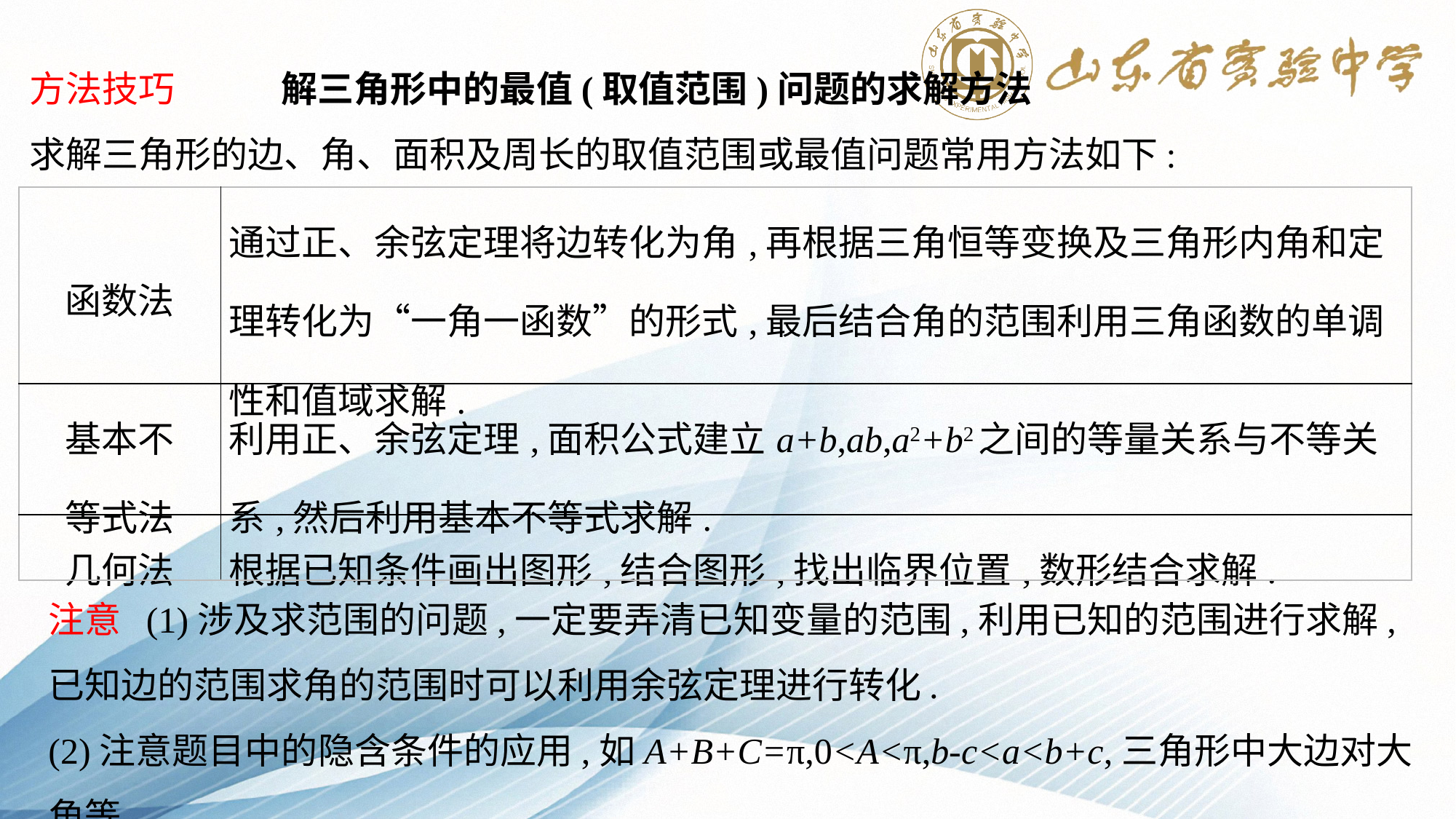

方法技巧             解三角形中的最值(取值范围)问题的求解方法
求解三角形的边、角、面积及周长的取值范围或最值问题常用方法如下:
| 函数法 | 通过正、余弦定理将边转化为角,再根据三角恒等变换及三角形内角和定理转化为“一角一函数”的形式,最后结合角的范围利用三角函数的单调性和值域求解. |
| --- | --- |
| 基本不 等式法 | 利用正、余弦定理,面积公式建立a+b,ab,a2+b2之间的等量关系与不等关系,然后利用基本不等式求解. |
| 几何法 | 根据已知条件画出图形,结合图形,找出临界位置,数形结合求解. |
注意  (1)涉及求范围的问题,一定要弄清已知变量的范围,利用已知的范围进行求解,已知边的范围求角的范围时可以利用余弦定理进行转化.
(2)注意题目中的隐含条件的应用,如A+B+C=π,0<A<π,b-c<a<b+c,三角形中大边对大角等.